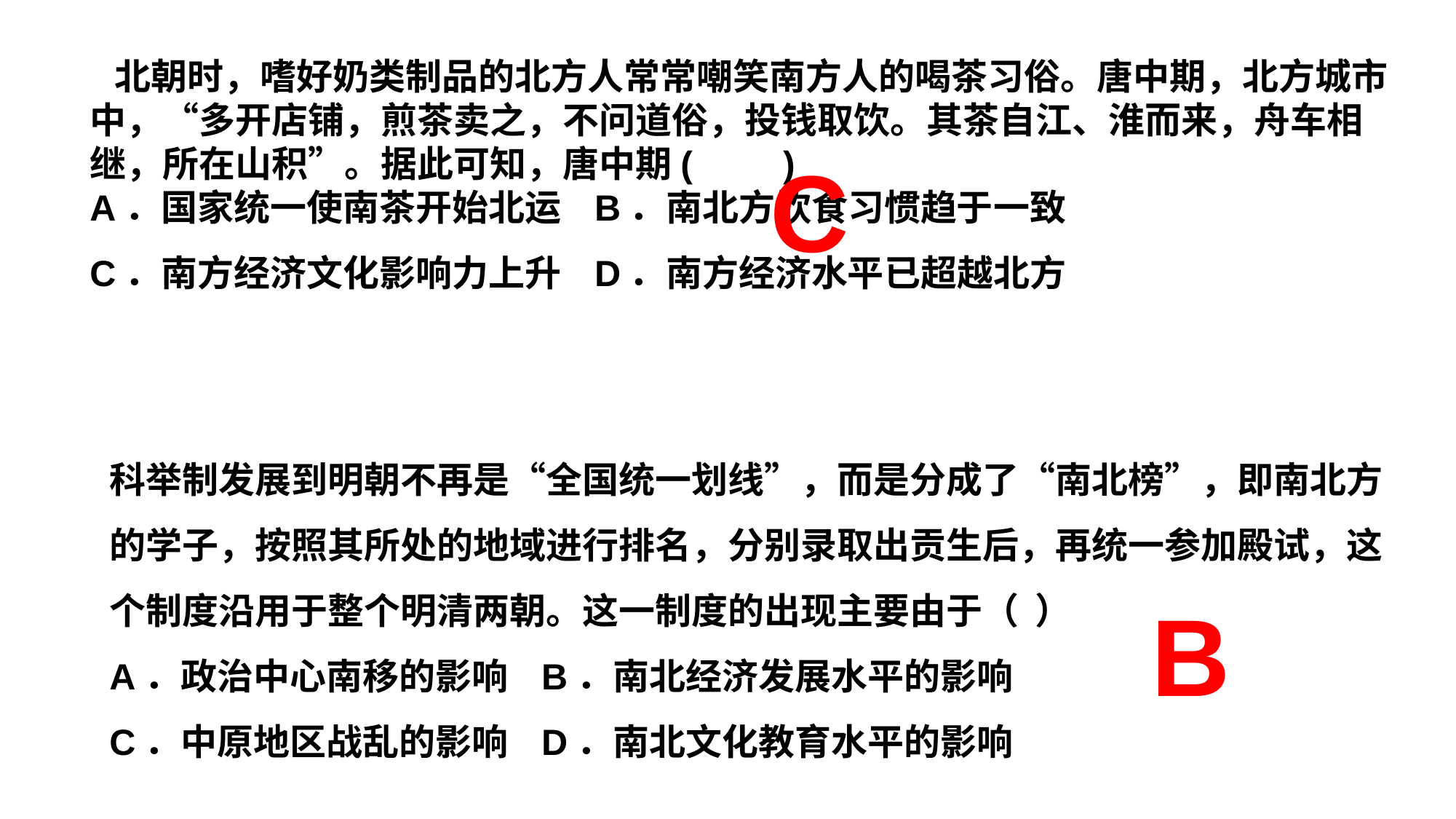

北朝时，嗜好奶类制品的北方人常常嘲笑南方人的喝茶习俗。唐中期，北方城市中，“多开店铺，煎茶卖之，不问道俗，投钱取饮。其茶自江、淮而来，舟车相继，所在山积”。据此可知，唐中期(　　)A．国家统一使南茶开始北运   B．南北方饮食习惯趋于一致C．南方经济文化影响力上升   D．南方经济水平已超越北方
C
科举制发展到明朝不再是“全国统一划线”，而是分成了“南北榜”，即南北方的学子，按照其所处的地域进行排名，分别录取出贡生后，再统一参加殿试，这个制度沿用于整个明清两朝。这一制度的出现主要由于（  ）
A．政治中心南移的影响   B．南北经济发展水平的影响
C．中原地区战乱的影响   D．南北文化教育水平的影响
B